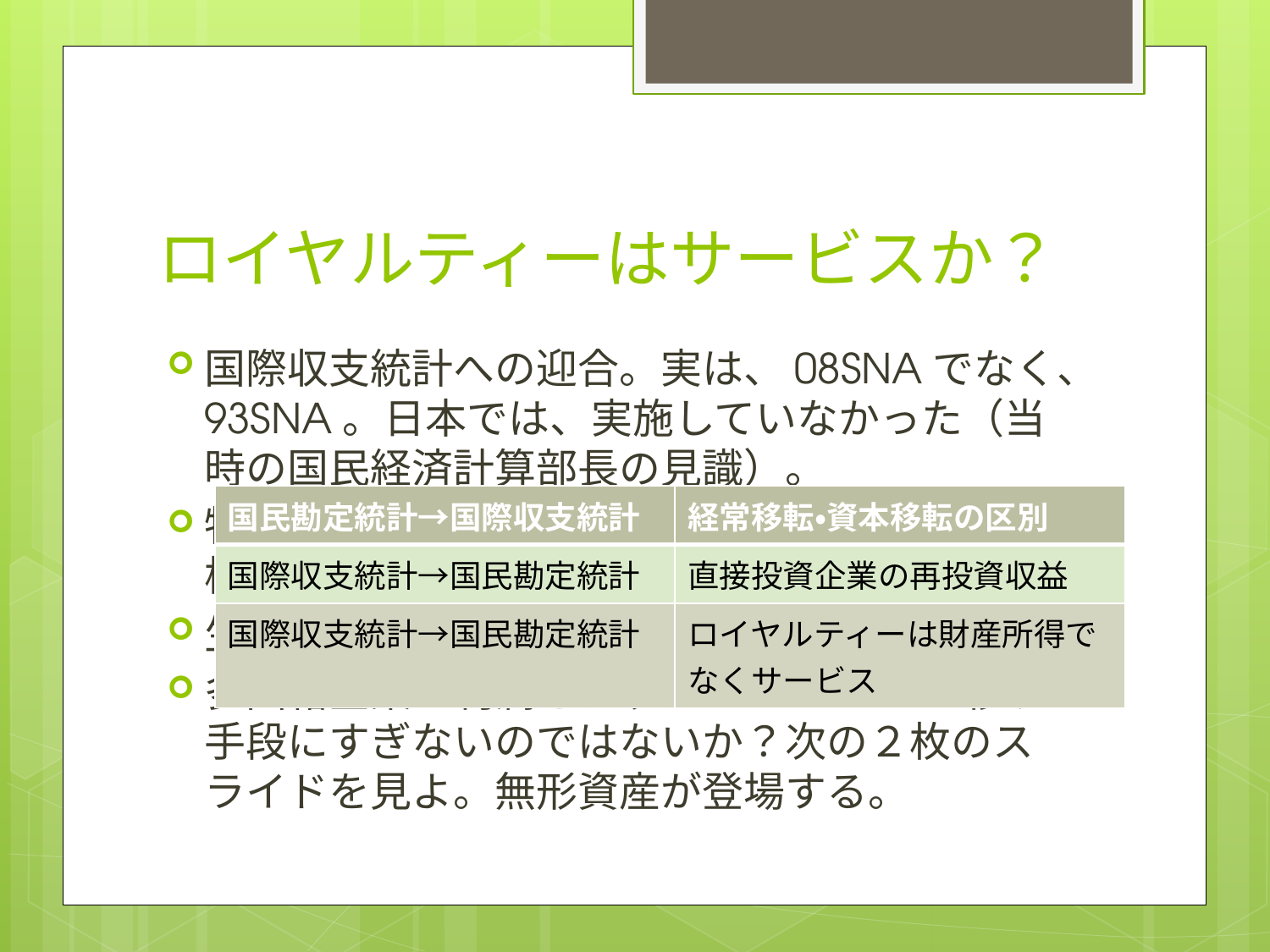

# ロイヤルティーはサービスか？
国際収支統計への迎合。実は、08SNAでなく、93SNA。日本では、実施していなかった（当時の国民経済計算部長の見識）。
特許権やその他の知的財産権（無形資産）は権利であり、資本ではない。
生産過程の記述に、根本的問題を生じる。
多国籍企業が利潤をタックス・ヘイブンに移す手段にすぎないのではないか？次の２枚のスライドを見よ。無形資産が登場する。

| 国民勘定統計→国際収支統計 | 経常移転・資本移転の区別 |
| --- | --- |
| 国際収支統計→国民勘定統計 | 直接投資企業の再投資収益 |
| 国際収支統計→国民勘定統計 | ロイヤルティーは財産所得でなくサービス |